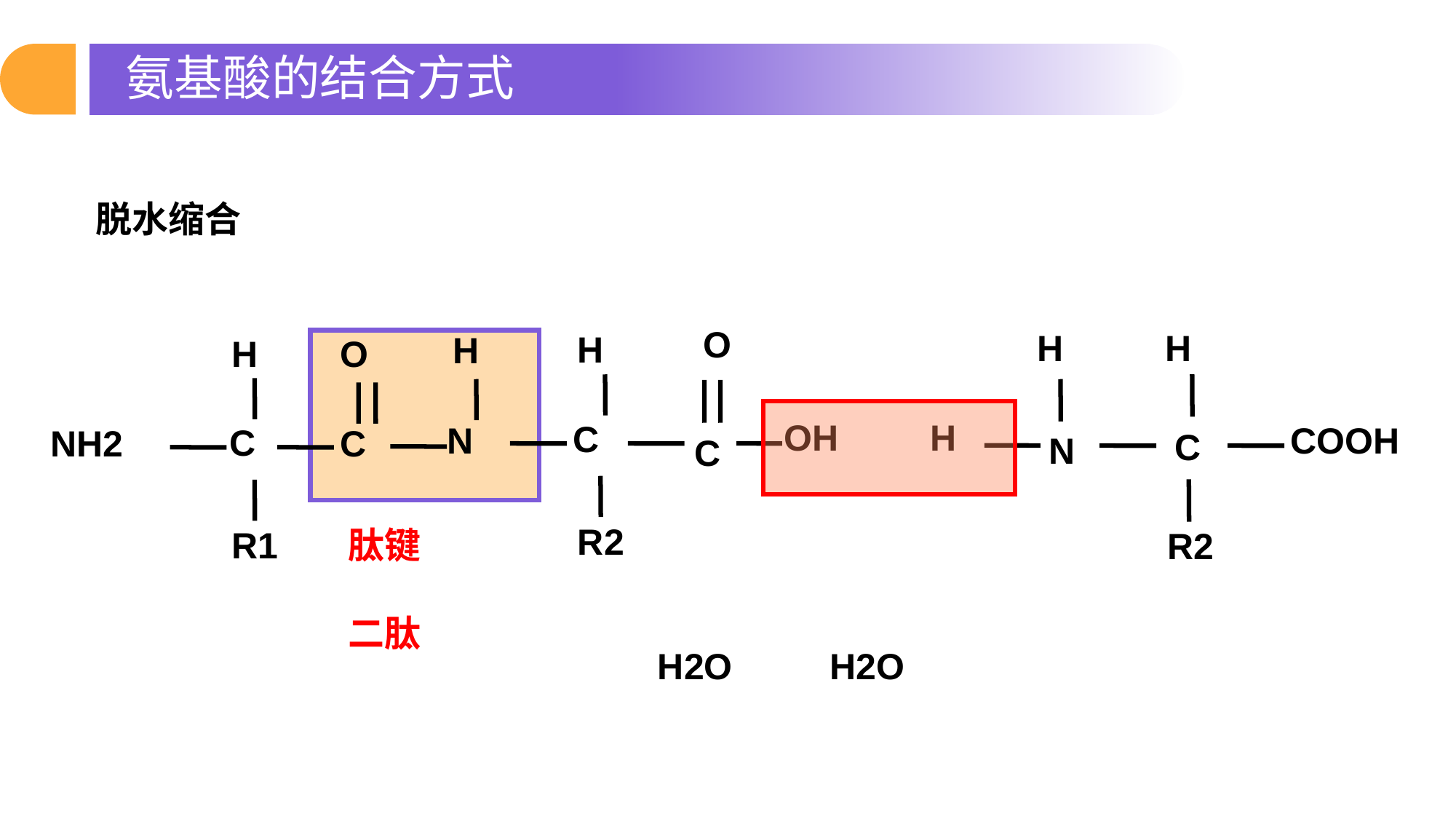

氨基酸的结合方式
脱水缩合
O
H
H
H
O

C
N
C
NH2
C
C

R2
R1
H
H

COOH
C
N

R2

OH
H

肽键
二肽
H2O
H2O